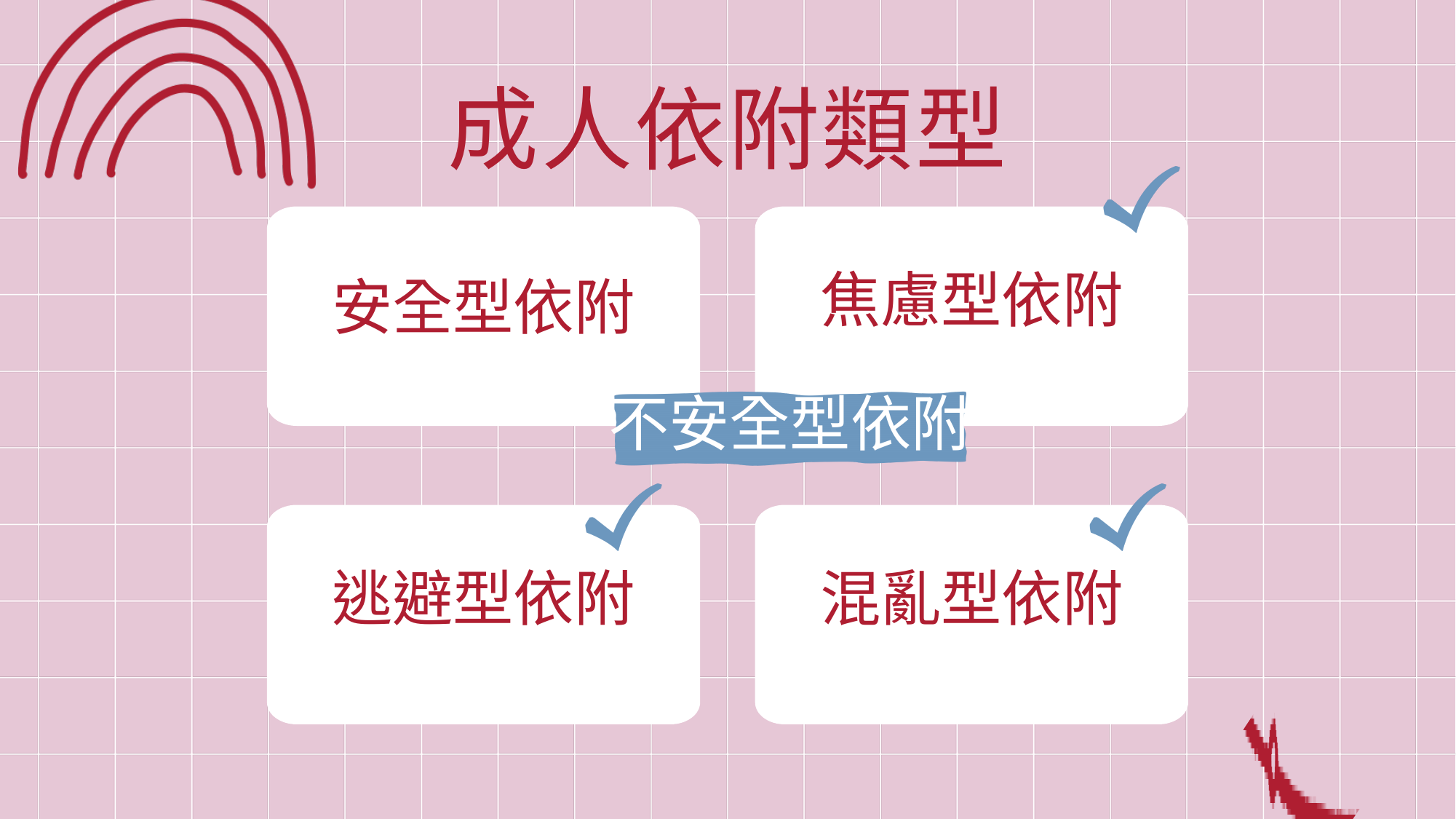

成人依附類型

安全型依附

焦慮型依附

不安全型依附

逃避型依附

混亂型依附